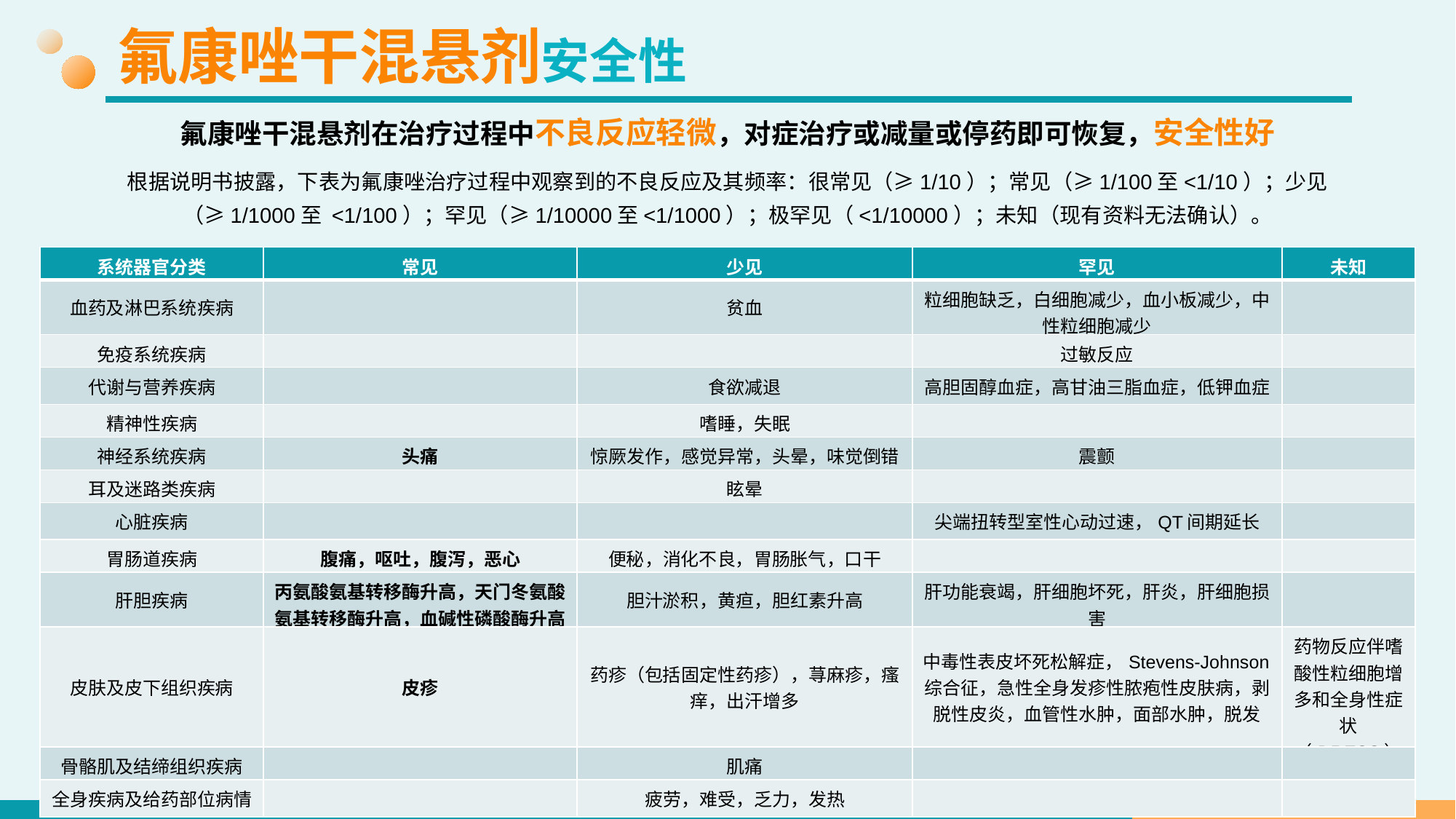

氟康唑干混悬剂安全性
氟康唑干混悬剂在治疗过程中不良反应轻微，对症治疗或减量或停药即可恢复，安全性好
根据说明书披露，下表为氟康唑治疗过程中观察到的不良反应及其频率：很常见（≥1/10）；常见（≥1/100至<1/10）；少见（≥1/1000至 <1/100）；罕见（≥1/10000至<1/1000）；极罕见（<1/10000）；未知（现有资料无法确认）。
| 系统器官分类 | 常见 | 少见 | 罕见 | 未知 |
| --- | --- | --- | --- | --- |
| 血药及淋巴系统疾病 |  | 贫血 | 粒细胞缺乏，白细胞减少，血小板减少，中性粒细胞减少 |  |
| 免疫系统疾病 |  |  | 过敏反应 |  |
| 代谢与营养疾病 |  | 食欲减退 | 高胆固醇血症，高甘油三脂血症，低钾血症 |  |
| 精神性疾病 |  | 嗜睡，失眠 |  |  |
| 神经系统疾病 | 头痛 | 惊厥发作，感觉异常，头晕，味觉倒错 | 震颤 |  |
| 耳及迷路类疾病 |  | 眩晕 |  |  |
| 心脏疾病 |  |  | 尖端扭转型室性心动过速，QT间期延长 |  |
| 胃肠道疾病 | 腹痛，呕吐，腹泻，恶心 | 便秘，消化不良，胃肠胀气，口干 |  |  |
| 肝胆疾病 | 丙氨酸氨基转移酶升高，天门冬氨酸氨基转移酶升高，血碱性磷酸酶升高 | 胆汁淤积，黄疸，胆红素升高 | 肝功能衰竭，肝细胞坏死，肝炎，肝细胞损害 |  |
| 皮肤及皮下组织疾病 | 皮疹 | 药疹（包括固定性药疹），荨麻疹，瘙痒，出汗增多 | 中毒性表皮坏死松解症，Stevens-Johnson综合征，急性全身发疹性脓疱性皮肤病，剥脱性皮炎，血管性水肿，面部水肿，脱发 | 药物反应伴嗜酸性粒细胞增多和全身性症状（DRESS） |
| 骨骼肌及结缔组织疾病 |  | 肌痛 |  |  |
| 全身疾病及给药部位病情 |  | 疲劳，难受，乏力，发热 |  |  |